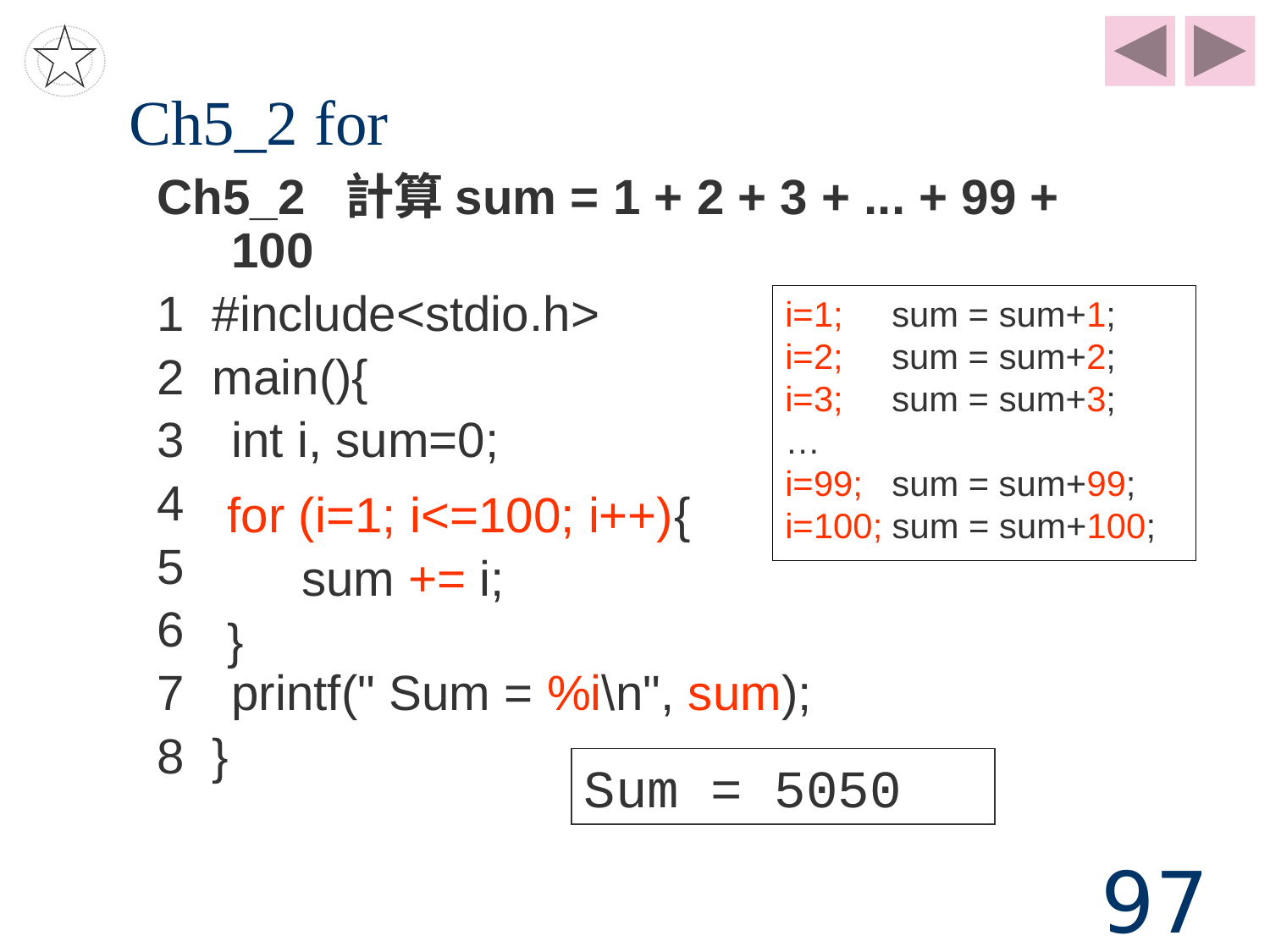

# Ch5_2 for
Ch5_2  計算sum = 1 + 2 + 3 + ... + 99 + 100
1  #include<stdio.h>
2  main(){
3	int i, sum=0;
4
5
6
7	printf(" Sum = %i\n", sum);
8  }
i=1;     sum = sum+1;
i=2;     sum = sum+2;
i=3;     sum = sum+3;
…
i=99;   sum = sum+99;
i=100; sum = sum+100;
for (i=1; i<=100; i++){
	sum += i;
}
Sum = 5050
97